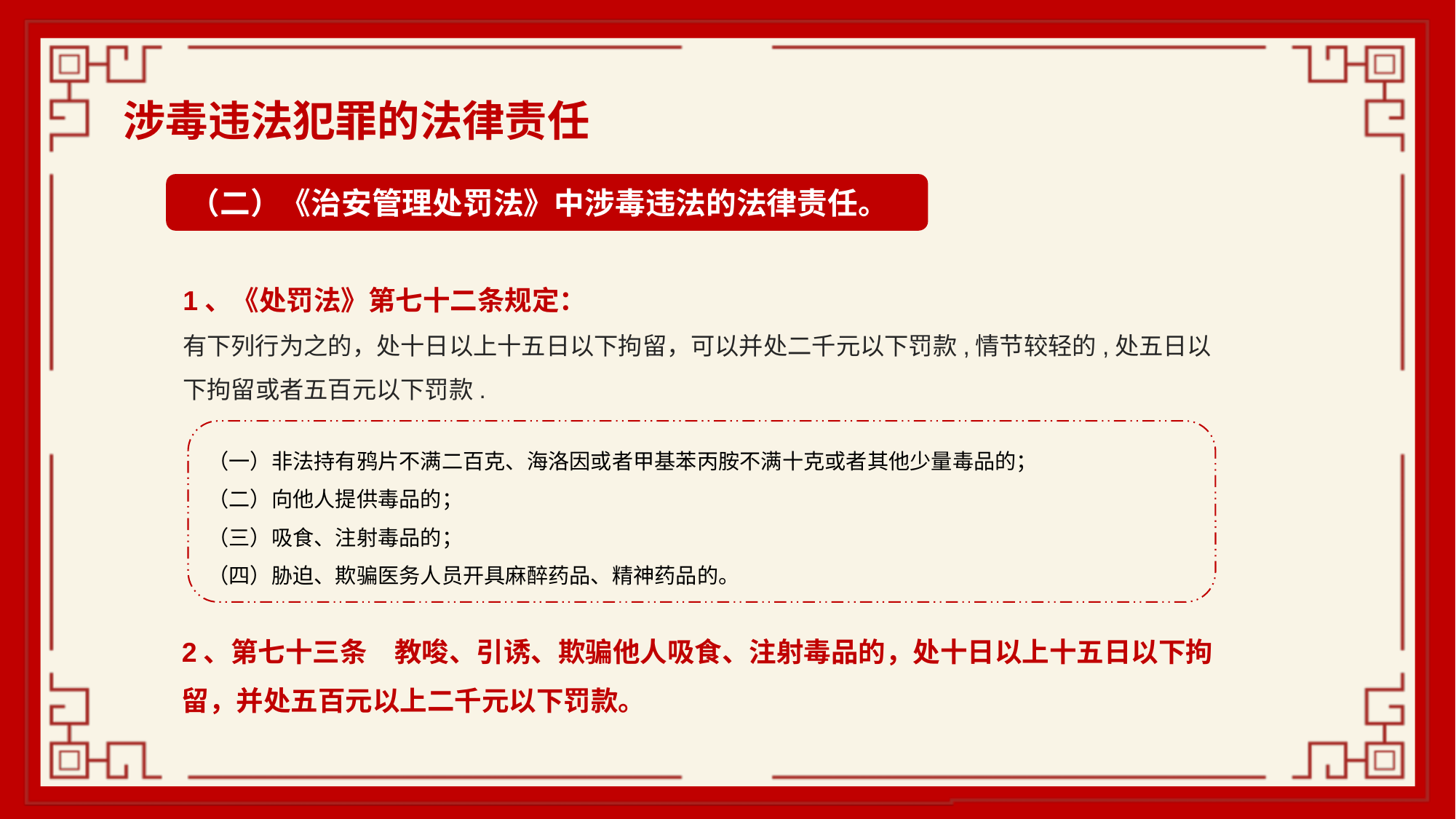

涉毒违法犯罪的法律责任

（二）《治安管理处罚法》中涉毒违法的法律责任。
1、《处罚法》第七十二条规定：
有下列行为之的，处十日以上十五日以下拘留，可以并处二千元以下罚款,情节较轻的,处五日以下拘留或者五百元以下罚款.
（一）非法持有鸦片不满二百克、海洛因或者甲基苯丙胺不满十克或者其他少量毒品的；
（二）向他人提供毒品的；
（三）吸食、注射毒品的；
（四）胁迫、欺骗医务人员开具麻醉药品、精神药品的。
2、第七十三条　教唆、引诱、欺骗他人吸食、注射毒品的，处十日以上十五日以下拘留，并处五百元以上二千元以下罚款。